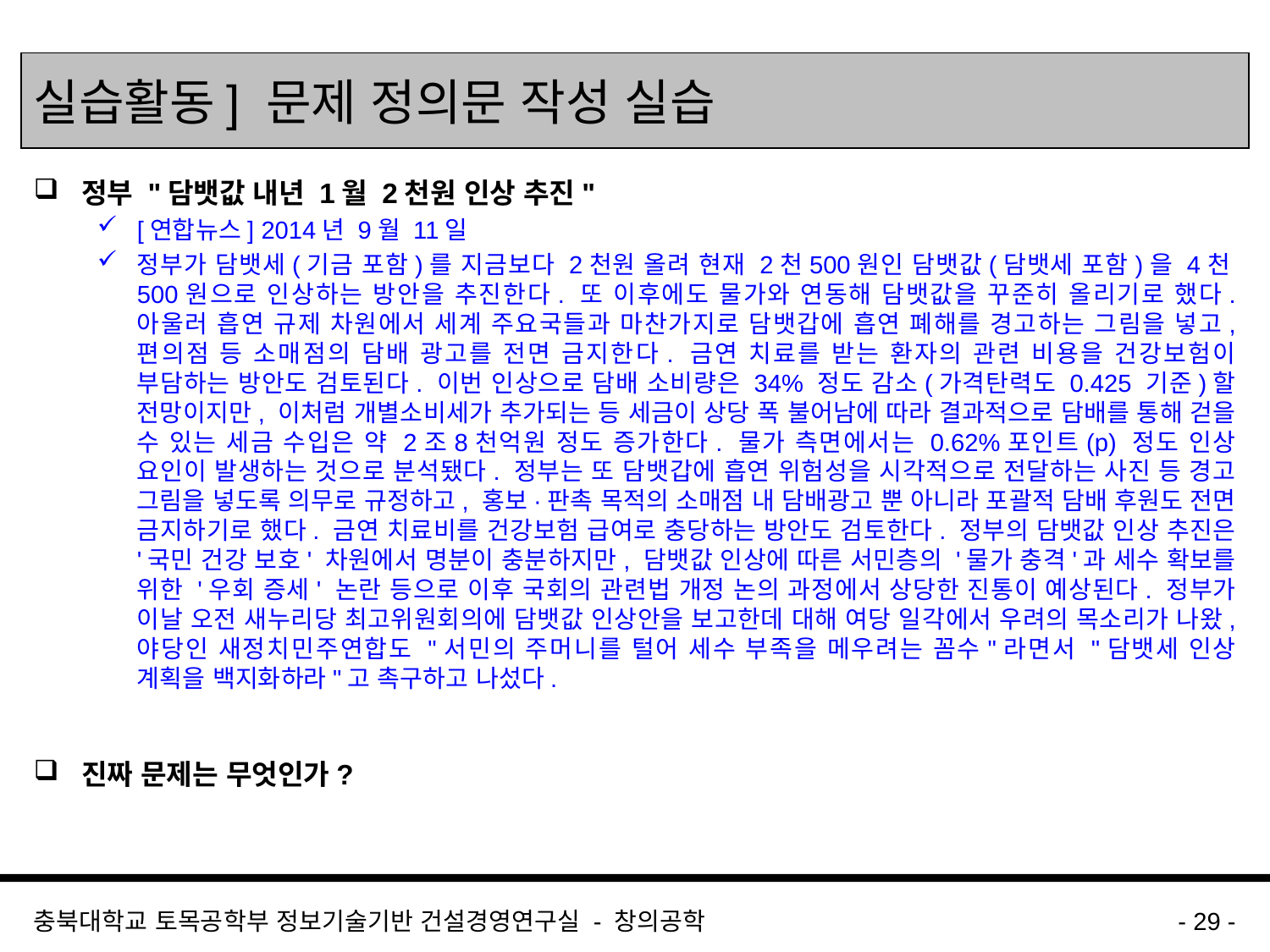

# 실습활동] 문제 정의문 작성 실습
정부 "담뱃값 내년 1월 2천원 인상 추진"
[연합뉴스] 2014년 9월 11일
정부가 담뱃세(기금 포함)를 지금보다 2천원 올려 현재 2천500원인 담뱃값(담뱃세 포함)을 4천500원으로 인상하는 방안을 추진한다. 또 이후에도 물가와 연동해 담뱃값을 꾸준히 올리기로 했다. 아울러 흡연 규제 차원에서 세계 주요국들과 마찬가지로 담뱃갑에 흡연 폐해를 경고하는 그림을 넣고, 편의점 등 소매점의 담배 광고를 전면 금지한다. 금연 치료를 받는 환자의 관련 비용을 건강보험이 부담하는 방안도 검토된다. 이번 인상으로 담배 소비량은 34% 정도 감소(가격탄력도 0.425 기준)할 전망이지만, 이처럼 개별소비세가 추가되는 등 세금이 상당 폭 불어남에 따라 결과적으로 담배를 통해 걷을 수 있는 세금 수입은 약 2조8천억원 정도 증가한다. 물가 측면에서는 0.62%포인트(p) 정도 인상 요인이 발생하는 것으로 분석됐다. 정부는 또 담뱃갑에 흡연 위험성을 시각적으로 전달하는 사진 등 경고 그림을 넣도록 의무로 규정하고, 홍보·판촉 목적의 소매점 내 담배광고 뿐 아니라 포괄적 담배 후원도 전면 금지하기로 했다. 금연 치료비를 건강보험 급여로 충당하는 방안도 검토한다. 정부의 담뱃값 인상 추진은 '국민 건강 보호' 차원에서 명분이 충분하지만, 담뱃값 인상에 따른 서민층의 '물가 충격'과 세수 확보를 위한 '우회 증세' 논란 등으로 이후 국회의 관련법 개정 논의 과정에서 상당한 진통이 예상된다. 정부가 이날 오전 새누리당 최고위원회의에 담뱃값 인상안을 보고한데 대해 여당 일각에서 우려의 목소리가 나왔, 야당인 새정치민주연합도 "서민의 주머니를 털어 세수 부족을 메우려는 꼼수"라면서 "담뱃세 인상 계획을 백지화하라"고 촉구하고 나섰다.

진짜 문제는 무엇인가?
충북대학교 토목공학부 정보기술기반 건설경영연구실 - 창의공학
- 29 -